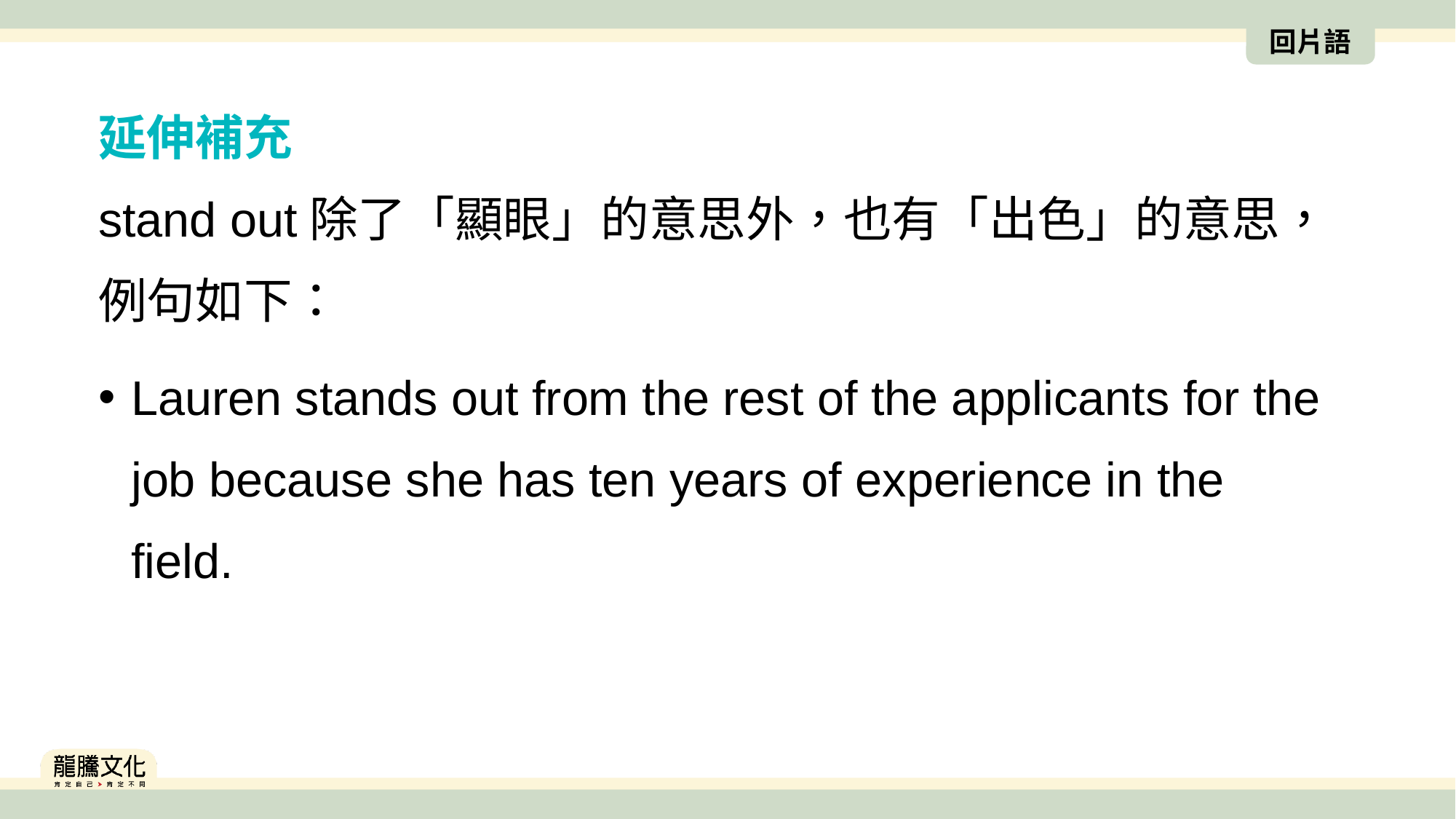

回片語
延伸補充
stand out除了「顯眼」的意思外，也有「出色」的意思，例句如下：
Lauren stands out from the rest of the applicants for the job because she has ten years of experience in the field.